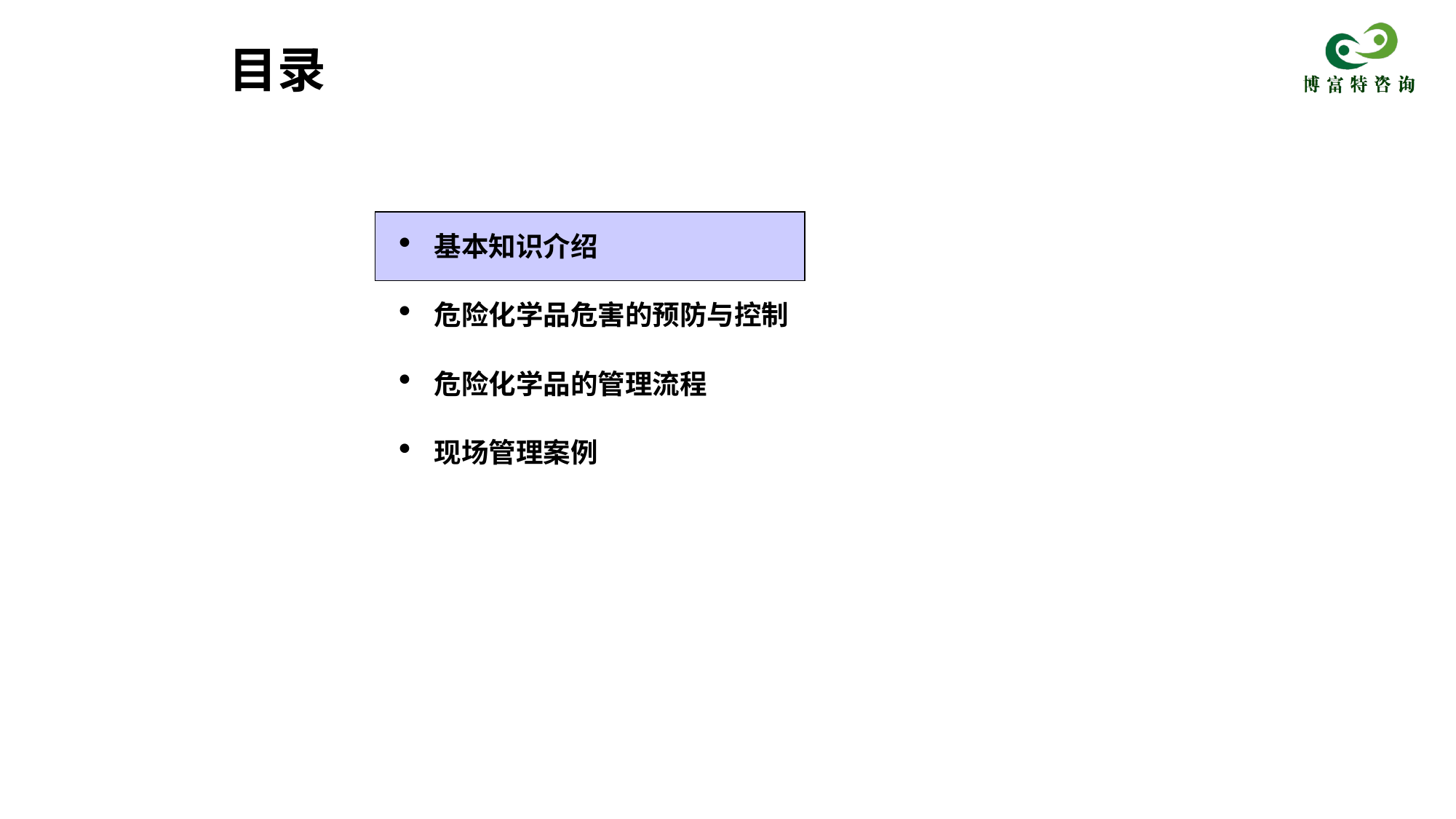

目录

基本知识介绍

危险化学品危害的预防与控制

危险化学品的管理流程

现场管理案例